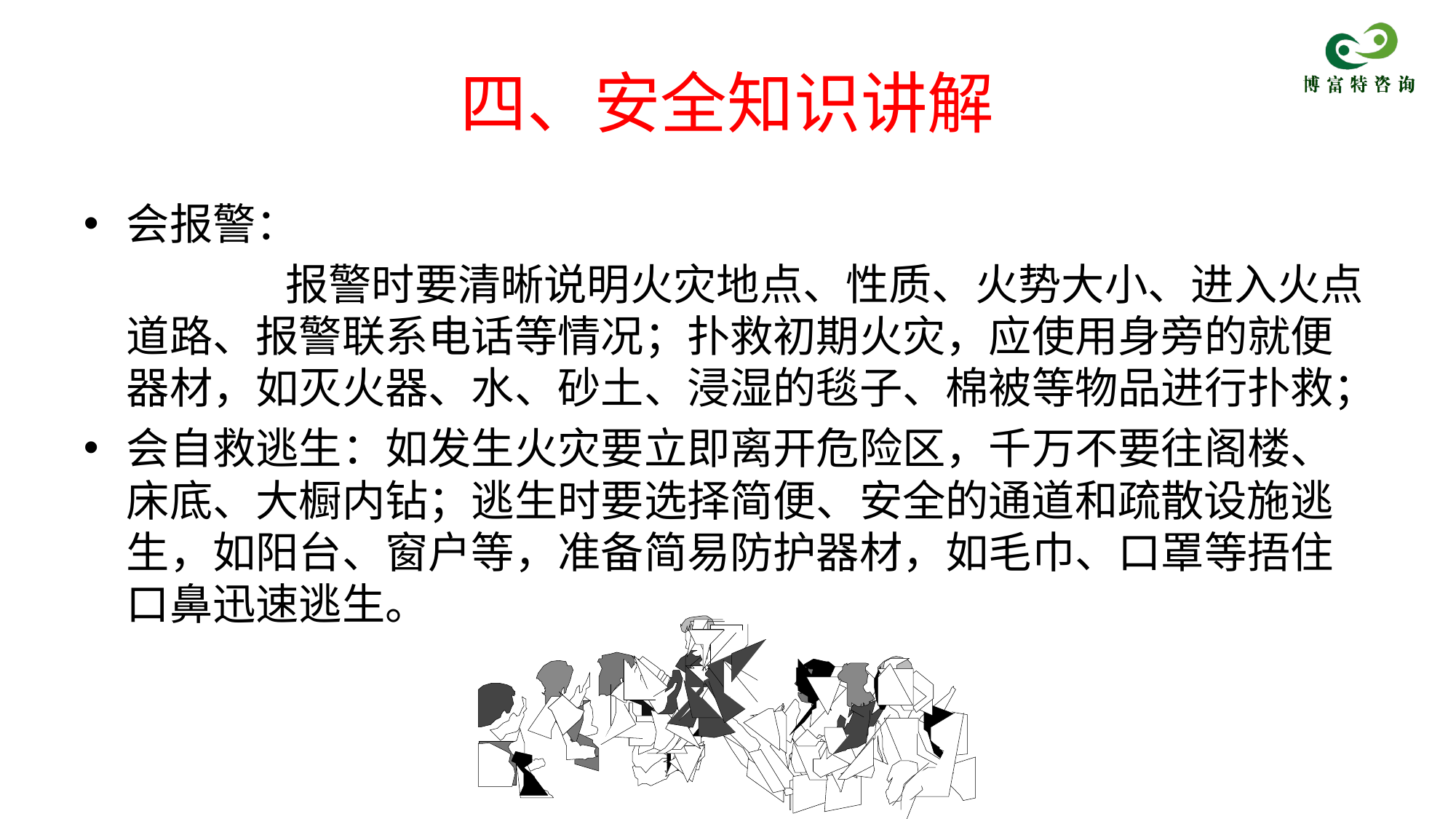

# 四、安全知识讲解
会报警：
                    报警时要清晰说明火灾地点、性质、火势大小、进入火点道路、报警联系电话等情况；扑救初期火灾，应使用身旁的就便器材，如灭火器、水、砂土、浸湿的毯子、棉被等物品进行扑救；
会自救逃生：如发生火灾要立即离开危险区，千万不要往阁楼、床底、大橱内钻；逃生时要选择简便、安全的通道和疏散设施逃生，如阳台、窗户等，准备简易防护器材，如毛巾、口罩等捂住口鼻迅速逃生。